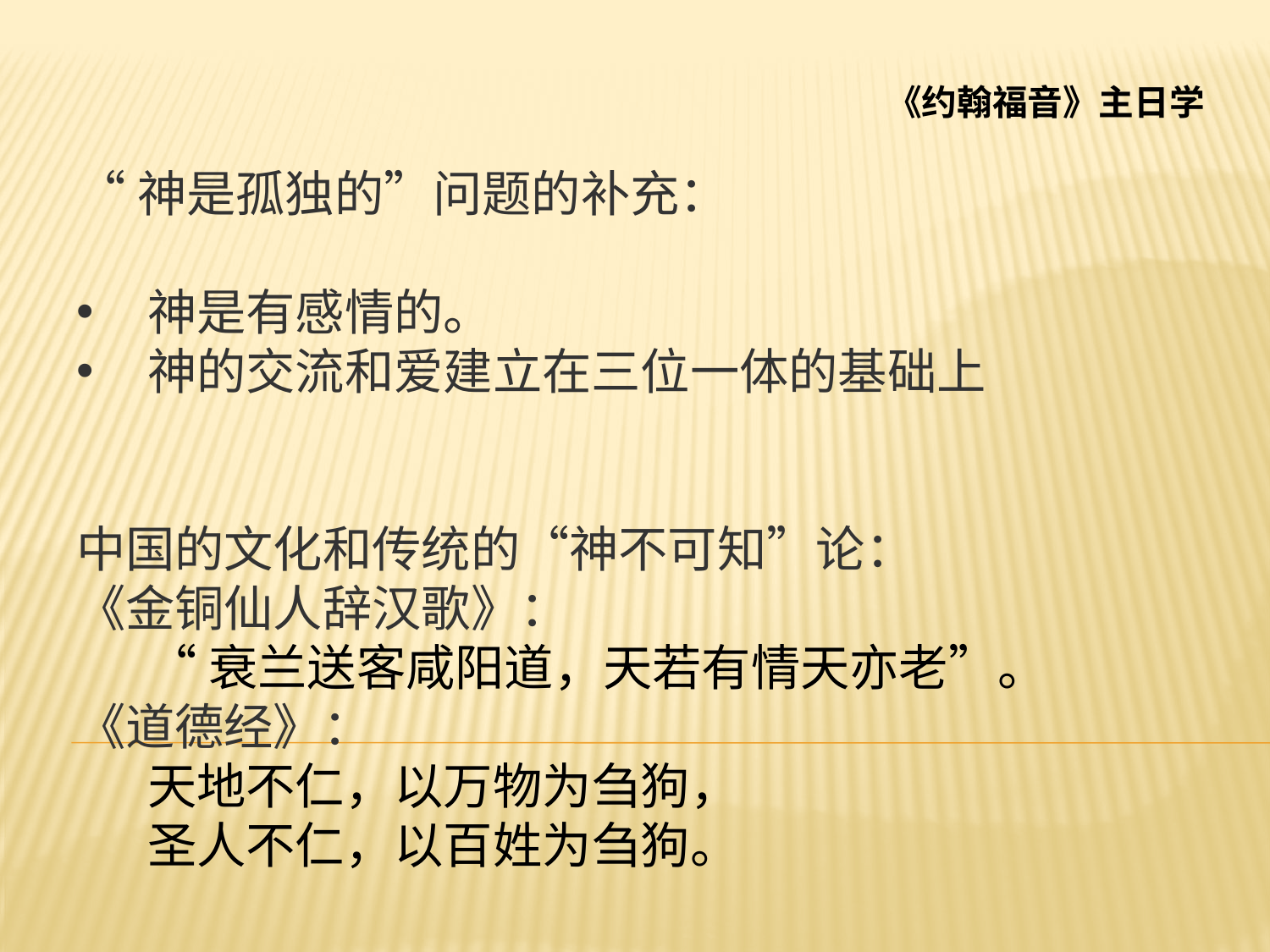

# 《约翰福音》主日学
“神是孤独的”问题的补充：

神是有感情的。
神的交流和爱建立在三位一体的基础上

中国的文化和传统的“神不可知”论：
《金铜仙人辞汉歌》：
 	“衰兰送客咸阳道，天若有情天亦老”。
《道德经》：
	天地不仁，以万物为刍狗，
	圣人不仁，以百姓为刍狗。